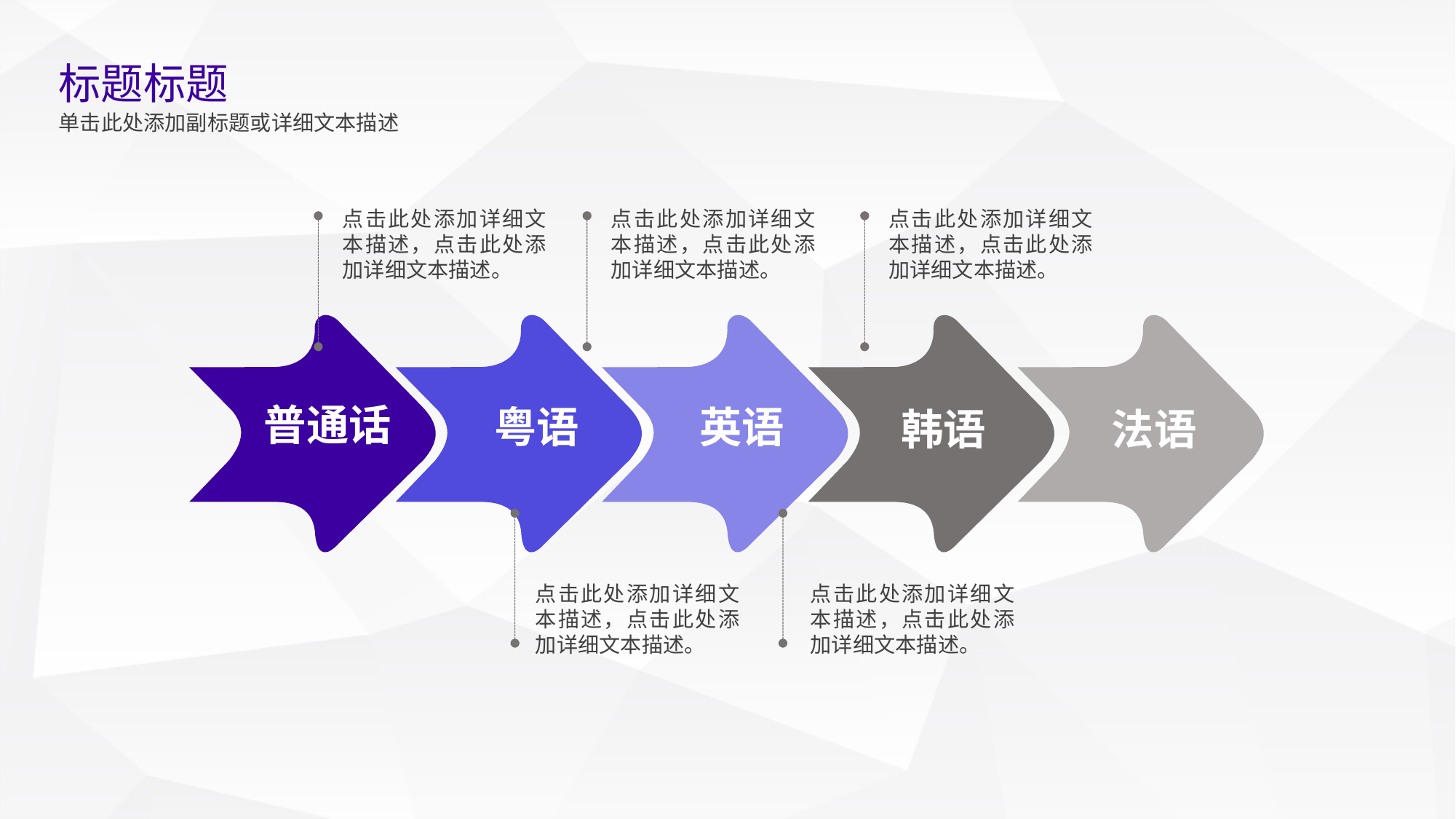

标题标题
单击此处添加副标题或详细文本描述
点击此处添加详细文本描述，点击此处添加详细文本描述。
点击此处添加详细文本描述，点击此处添加详细文本描述。
点击此处添加详细文本描述，点击此处添加详细文本描述。

普通话

粤语

英语

韩语

法语
点击此处添加详细文本描述，点击此处添加详细文本描述。
点击此处添加详细文本描述，点击此处添加详细文本描述。